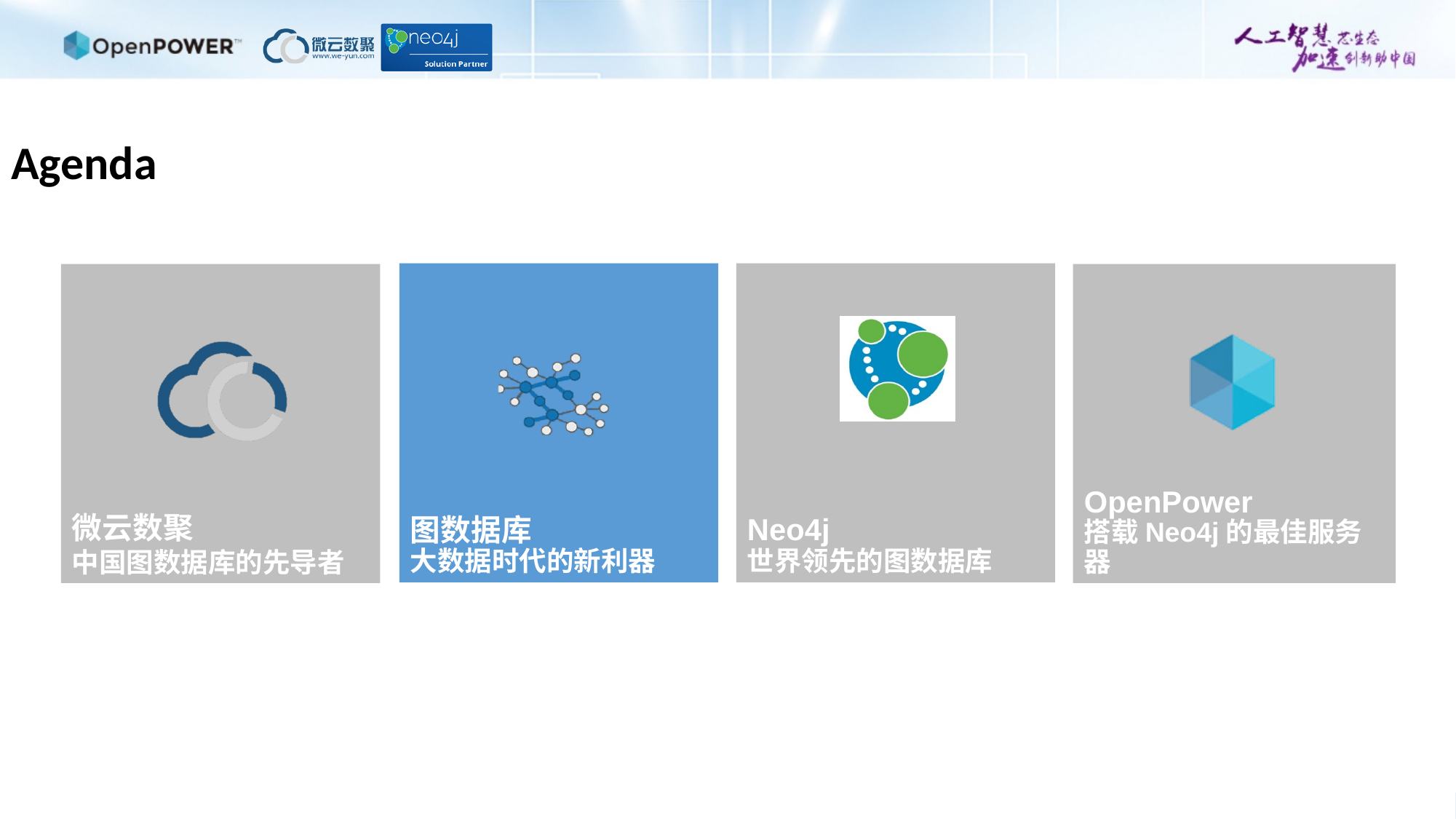

Agenda
图数据库
大数据时代的新利器
Neo4j
世界领先的图数据库
微云数聚
中国图数据库的先导者
OpenPower
搭载Neo4j的最佳服务器